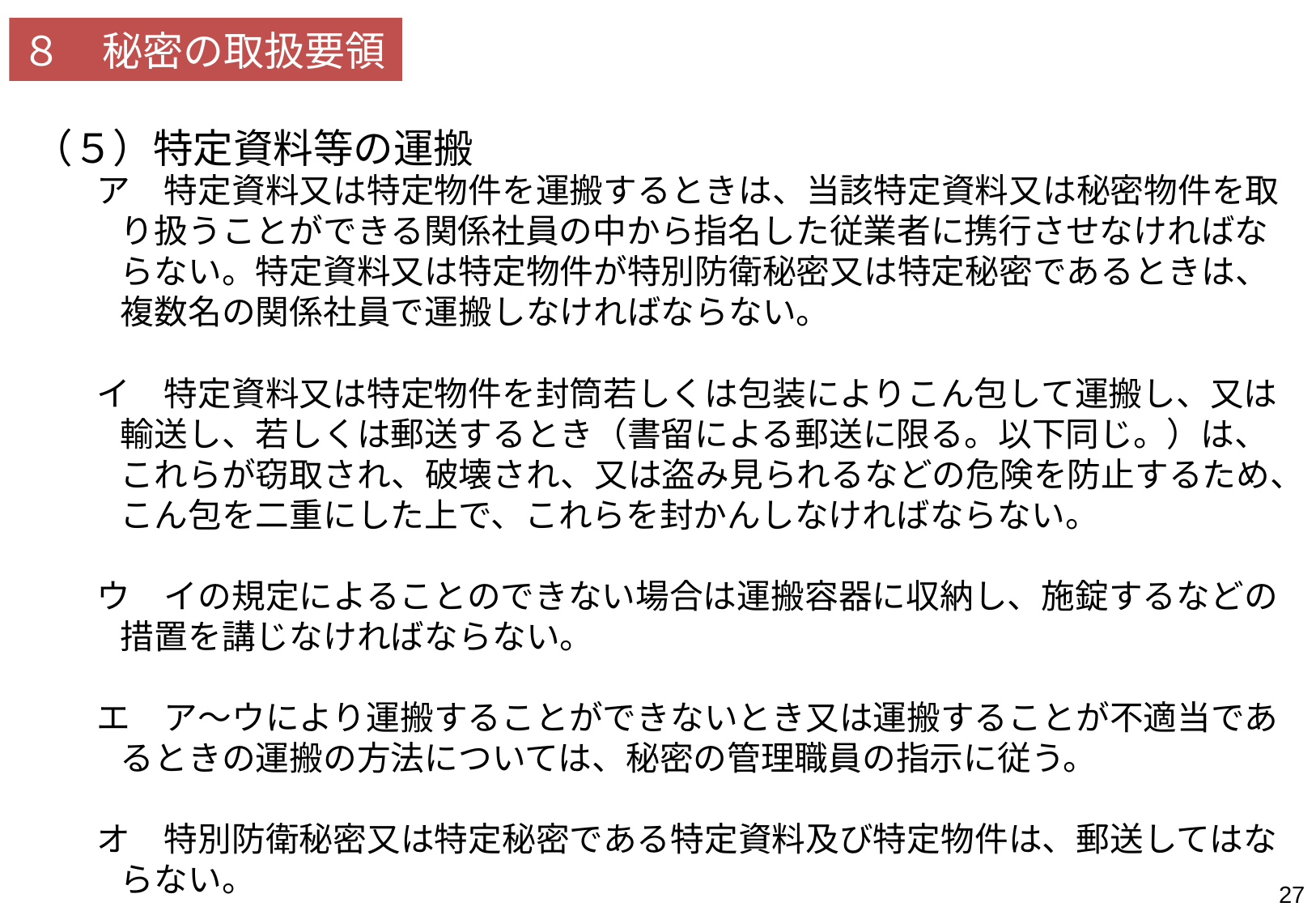

８　秘密の取扱要領
（５）特定資料等の運搬
| 49 | 秘密の文書、図画及び物件の運搬等の要領が記載されているか。 |
| --- | --- |
ア　特定資料又は特定物件を運搬するときは、当該特定資料又は秘密物件を取り扱うことができる関係社員の中から指名した従業者に携行させなければならない。特定資料又は特定物件が特別防衛秘密又は特定秘密であるときは、複数名の関係社員で運搬しなければならない。
イ　特定資料又は特定物件を封筒若しくは包装によりこん包して運搬し、又は輸送し、若しくは郵送するとき（書留による郵送に限る。以下同じ。）は、これらが窃取され、破壊され、又は盗み見られるなどの危険を防止するため、こん包を二重にした上で、これらを封かんしなければならない。
ウ　イの規定によることのできない場合は運搬容器に収納し、施錠するなどの措置を講じなければならない。
エ　ア～ウにより運搬することができないとき又は運搬することが不適当であるときの運搬の方法については、秘密の管理職員の指示に従う。
オ　特別防衛秘密又は特定秘密である特定資料及び特定物件は、郵送してはならない。
27